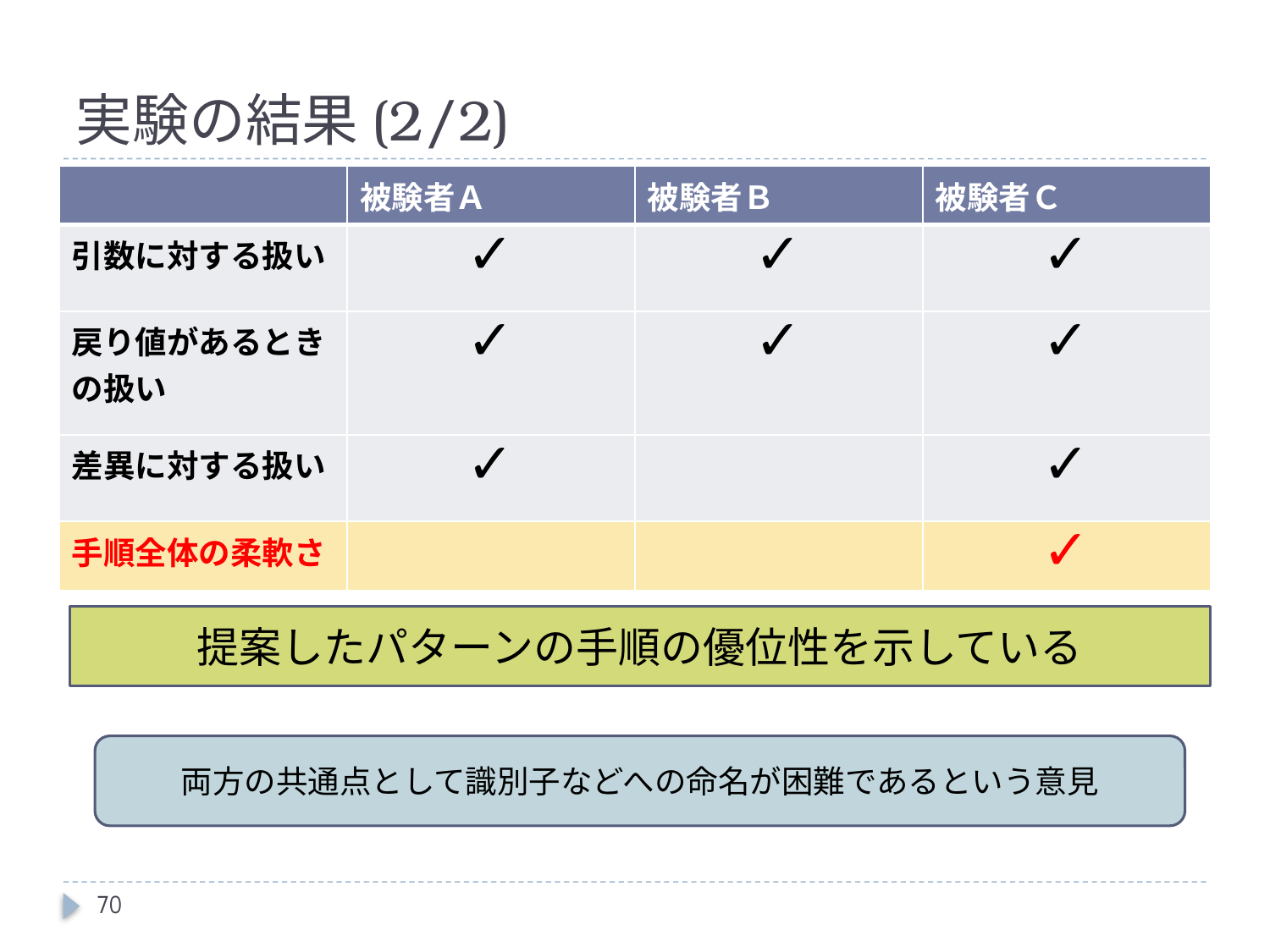

# 実験の結果(2/2)
|  | 被験者Ａ | 被験者Ｂ | 被験者Ｃ |
| --- | --- | --- | --- |
| 引数に対する扱い | ✓ | ✓ | ✓ |
| 戻り値があるときの扱い | ✓ | ✓ | ✓ |
| 差異に対する扱い | ✓ |  | ✓ |
| 手順全体の柔軟さ |  |  | ✓ |
提案したパターンの手順の優位性を示している
両方の共通点として識別子などへの命名が困難であるという意見
70